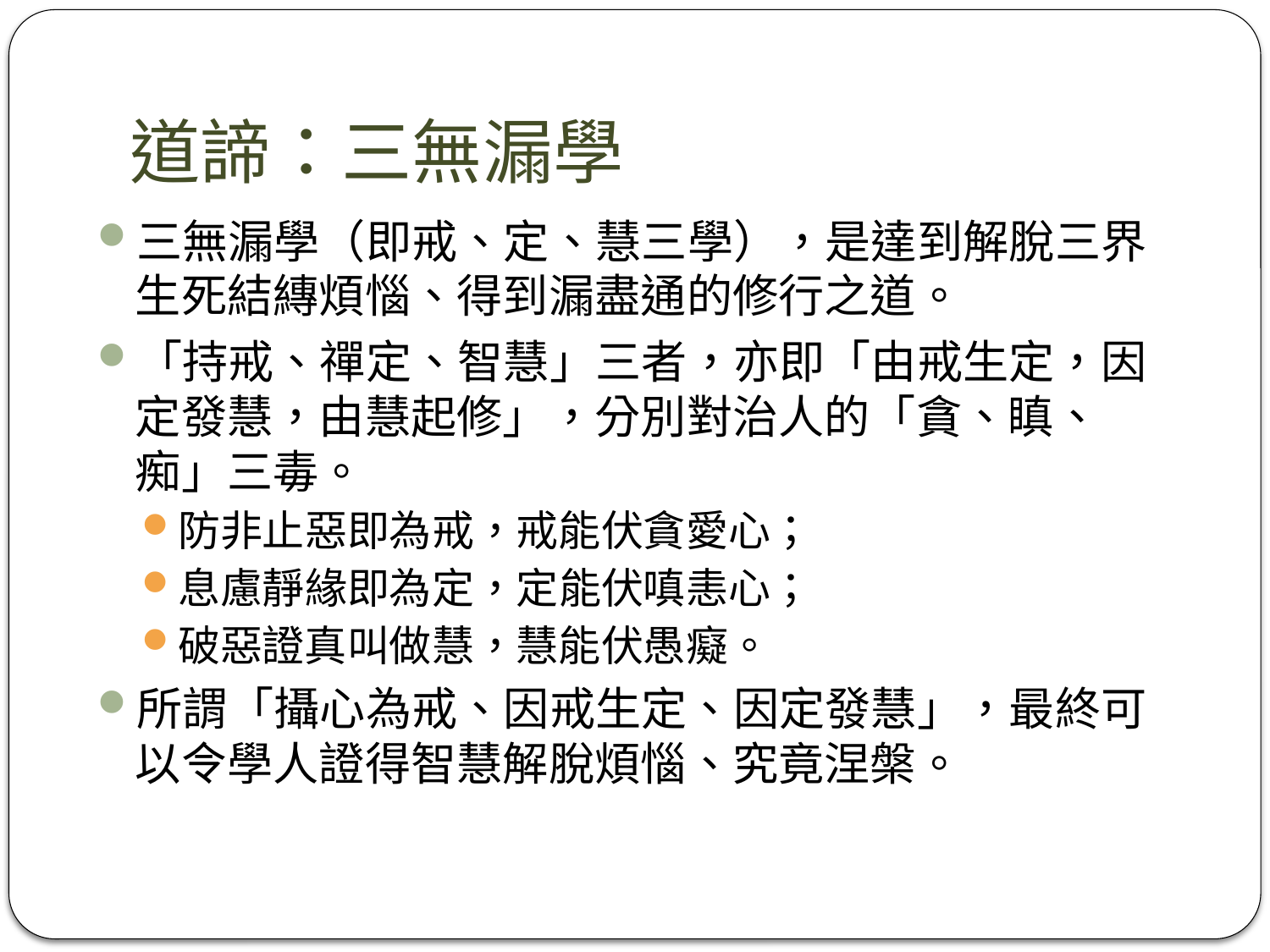

# 道諦：三無漏學
三無漏學（即戒、定、慧三學），是達到解脫三界生死結縳煩惱、得到漏盡通的修行之道。
「持戒、禪定、智慧」三者，亦即「由戒生定，因定發慧，由慧起修」，分別對治人的「貪、瞋、痴」三毒。
防非止惡即為戒，戒能伏貪愛心；
息慮靜緣即為定，定能伏嗔恚心；
破惡證真叫做慧，慧能伏愚癡。
所謂「攝心為戒、因戒生定、因定發慧」，最終可以令學人證得智慧解脫煩惱、究竟涅槃。